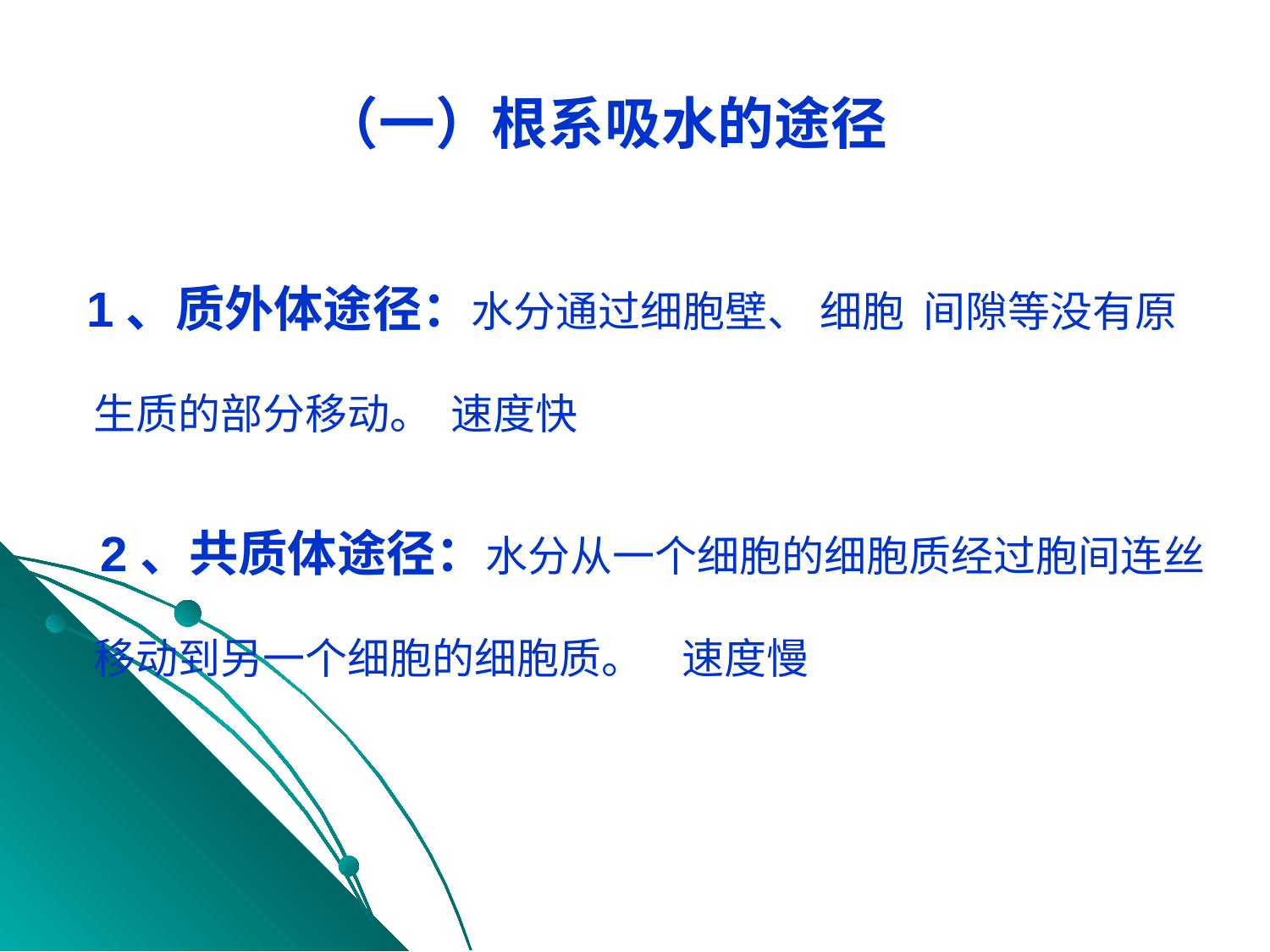

# （一）根系吸水的途径
   1、质外体途径：水分通过细胞壁、 细胞  间隙等没有原生质的部分移动。  速度快
    2、共质体途径：水分从一个细胞的细胞质经过胞间连丝移动到另一个细胞的细胞质。    速度慢